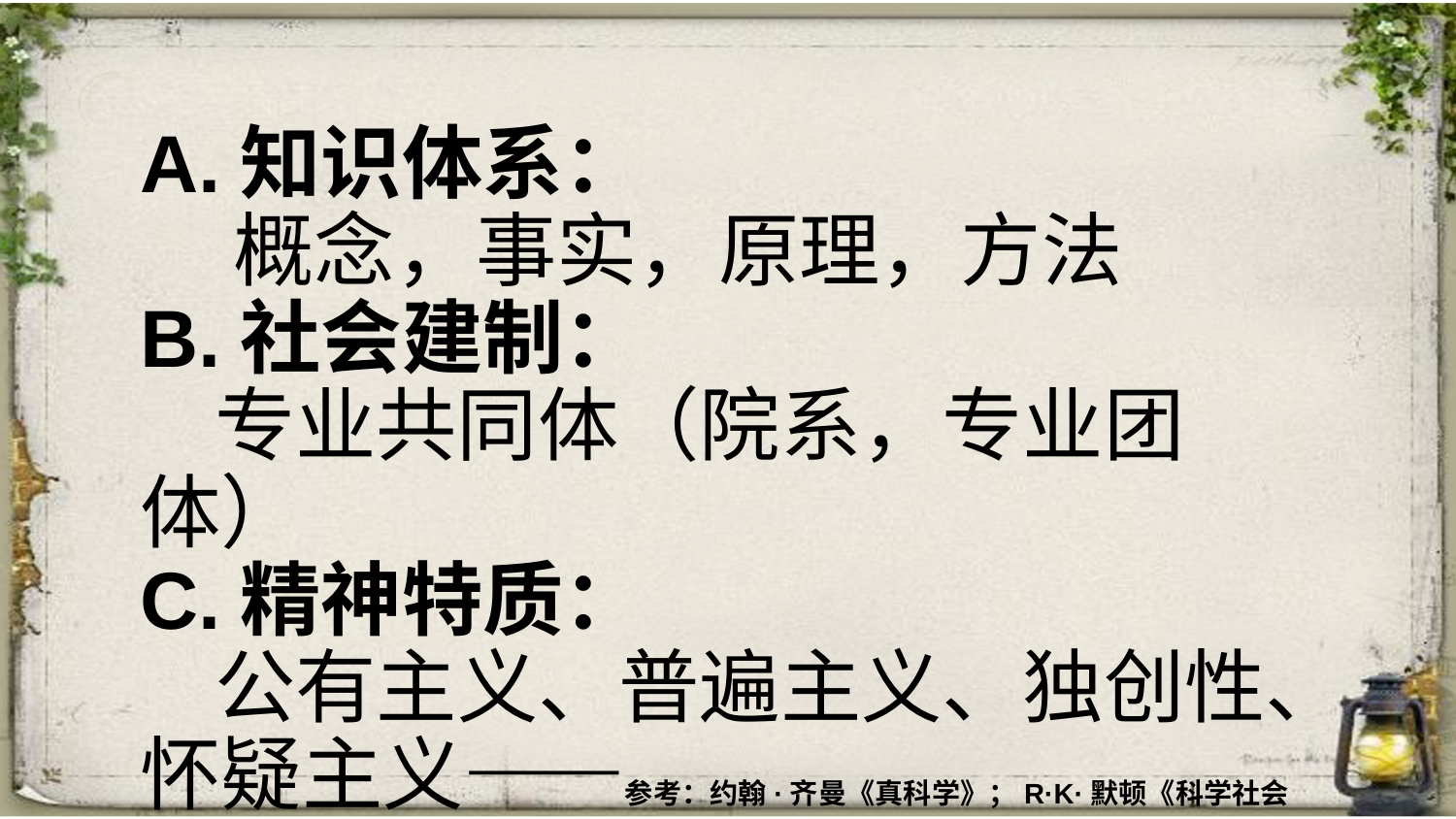

A.知识体系：
    概念，事实，原理，方法
B.社会建制：
   专业共同体（院系，专业团体）
C.精神特质：
   公有主义、普遍主义、独创性、怀疑主义——参考：约翰·齐曼《真科学》；R·K·默顿《科学社会学》